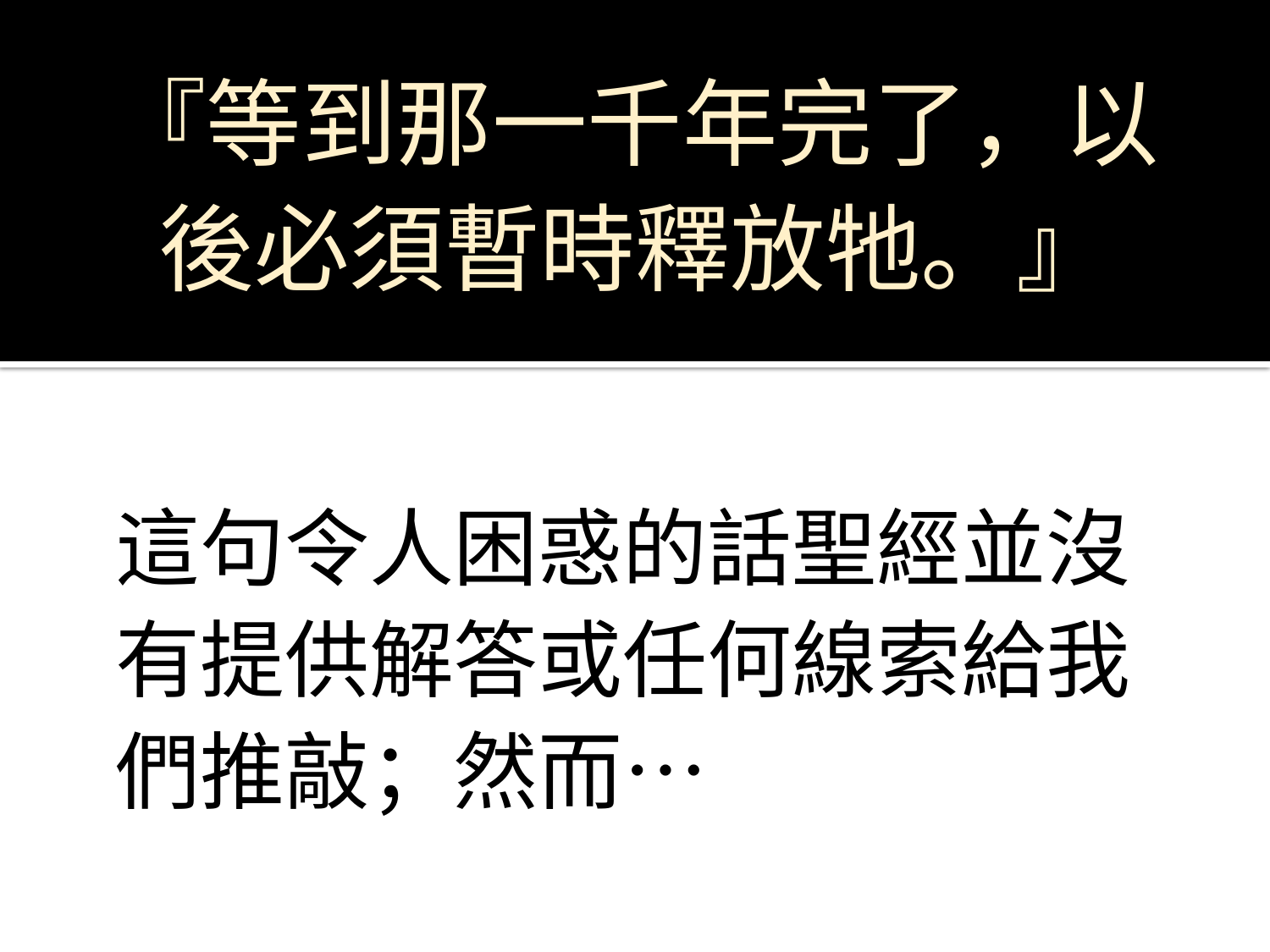

# 『等到那一千年完了，以後必須暫時釋放牠。』
這句令人困惑的話聖經並沒有提供解答或任何線索給我們推敲；然而…